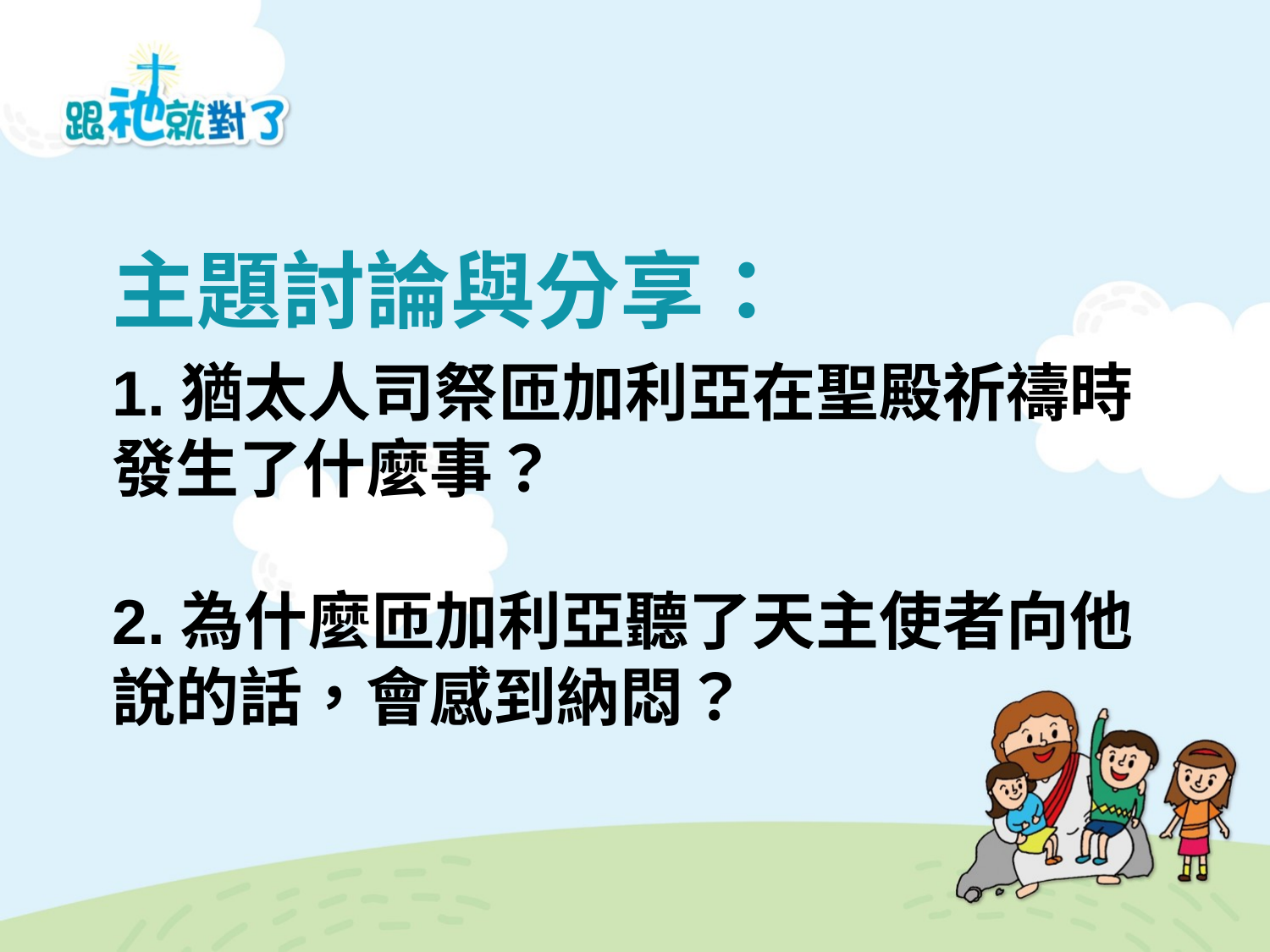

主題討論與分享：
1.猶太人司祭匝加利亞在聖殿祈禱時發生了什麼事？

2.為什麼匝加利亞聽了天主使者向他說的話，會感到納悶？